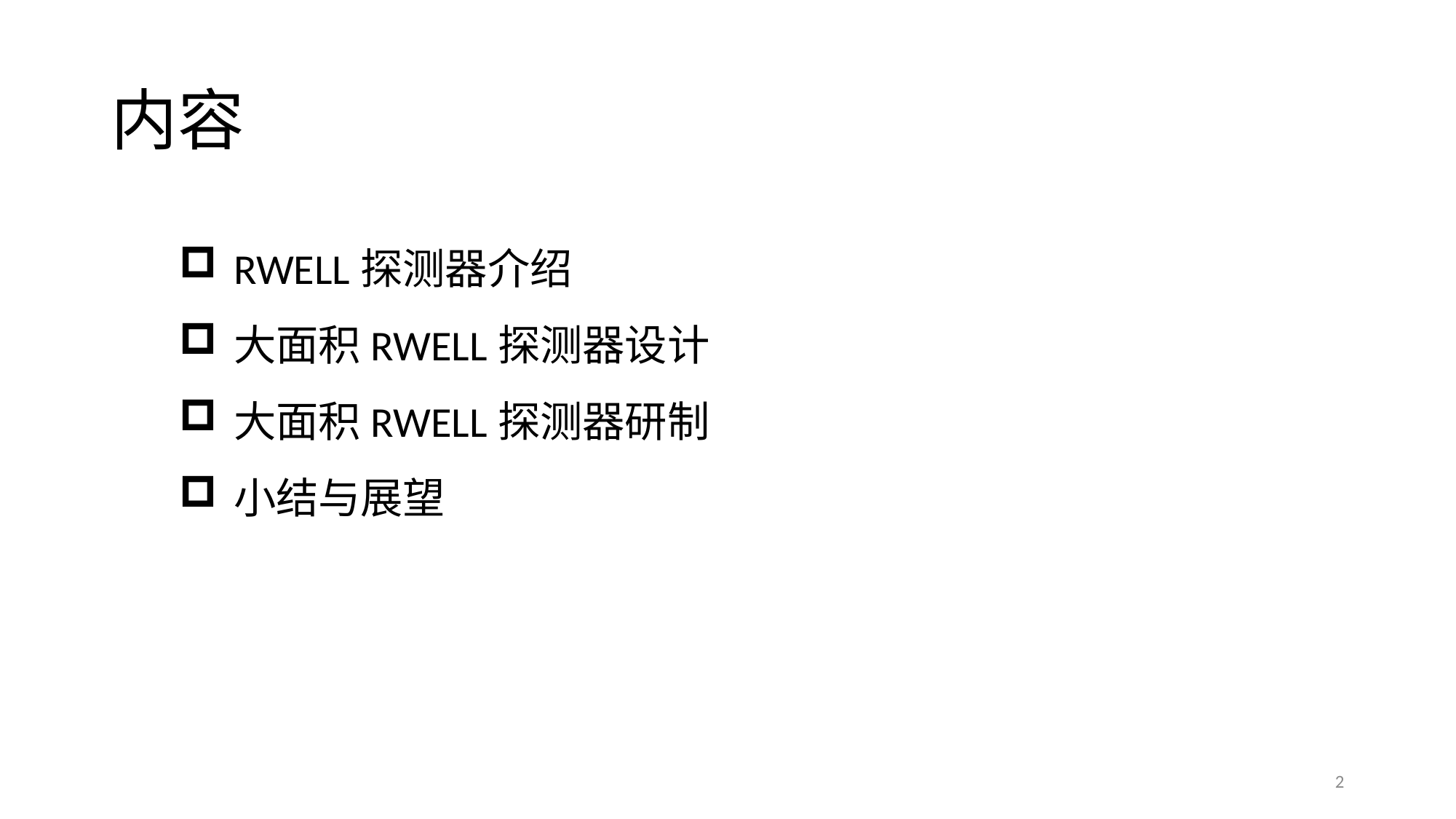

# 内容
RWELL探测器介绍
大面积RWELL探测器设计
大面积RWELL探测器研制
小结与展望
2